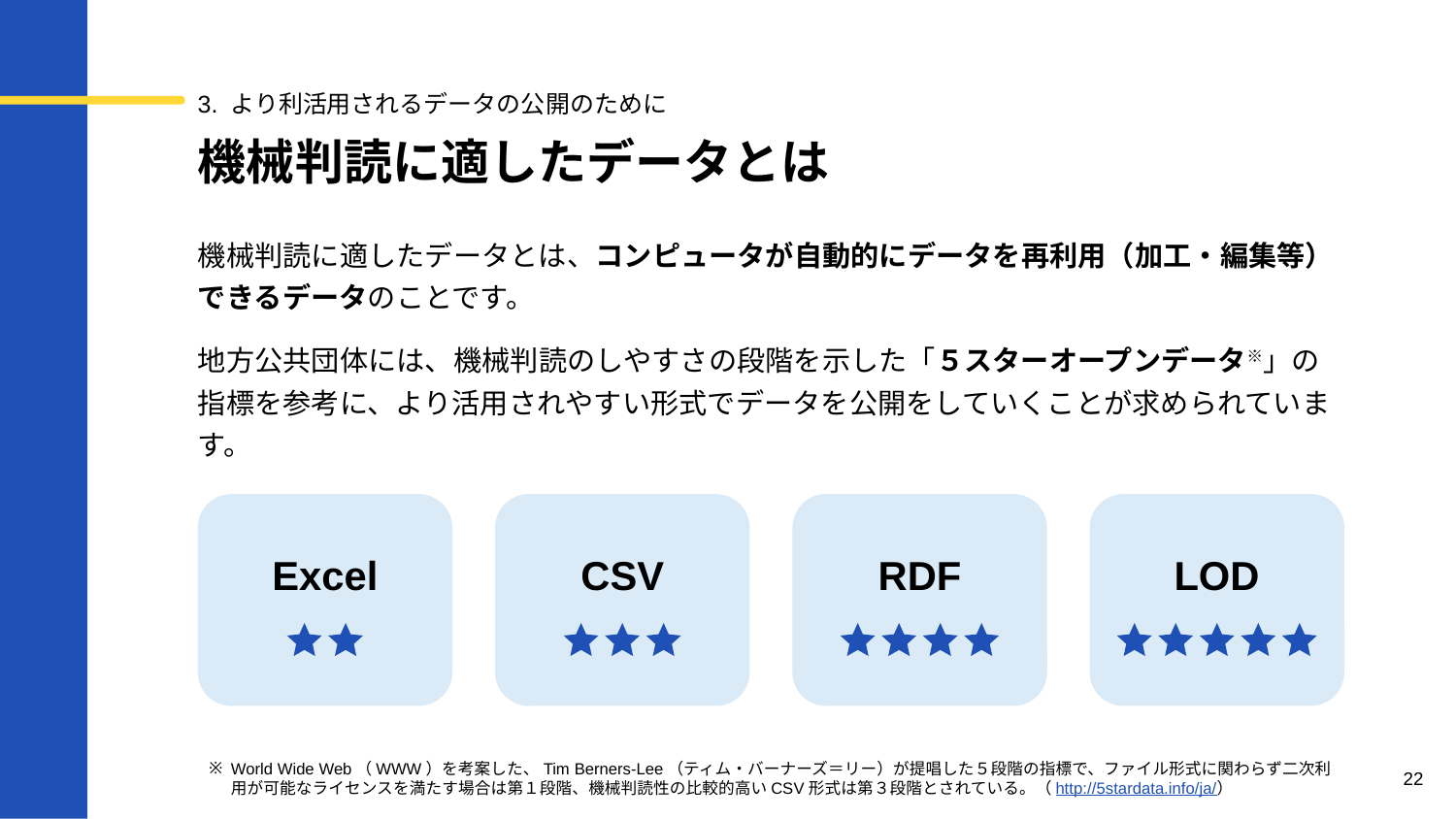

3. より利活用されるデータの公開のために
# 機械判読に適したデータとは
機械判読に適したデータとは、コンピュータが自動的にデータを再利用（加工・編集等）できるデータのことです。
地方公共団体には、機械判読のしやすさの段階を示した「５スターオープンデータ※」の指標を参考に、より活用されやすい形式でデータを公開をしていくことが求められています。
Excel
CSV
RDF
LOD

22
World Wide Web（WWW）を考案した、Tim Berners-Lee（ティム・バーナーズ＝リー）が提唱した５段階の指標で、ファイル形式に関わらず二次利用が可能なライセンスを満たす場合は第１段階、機械判読性の比較的高いCSV形式は第３段階とされている。（http://5stardata.info/ja/）